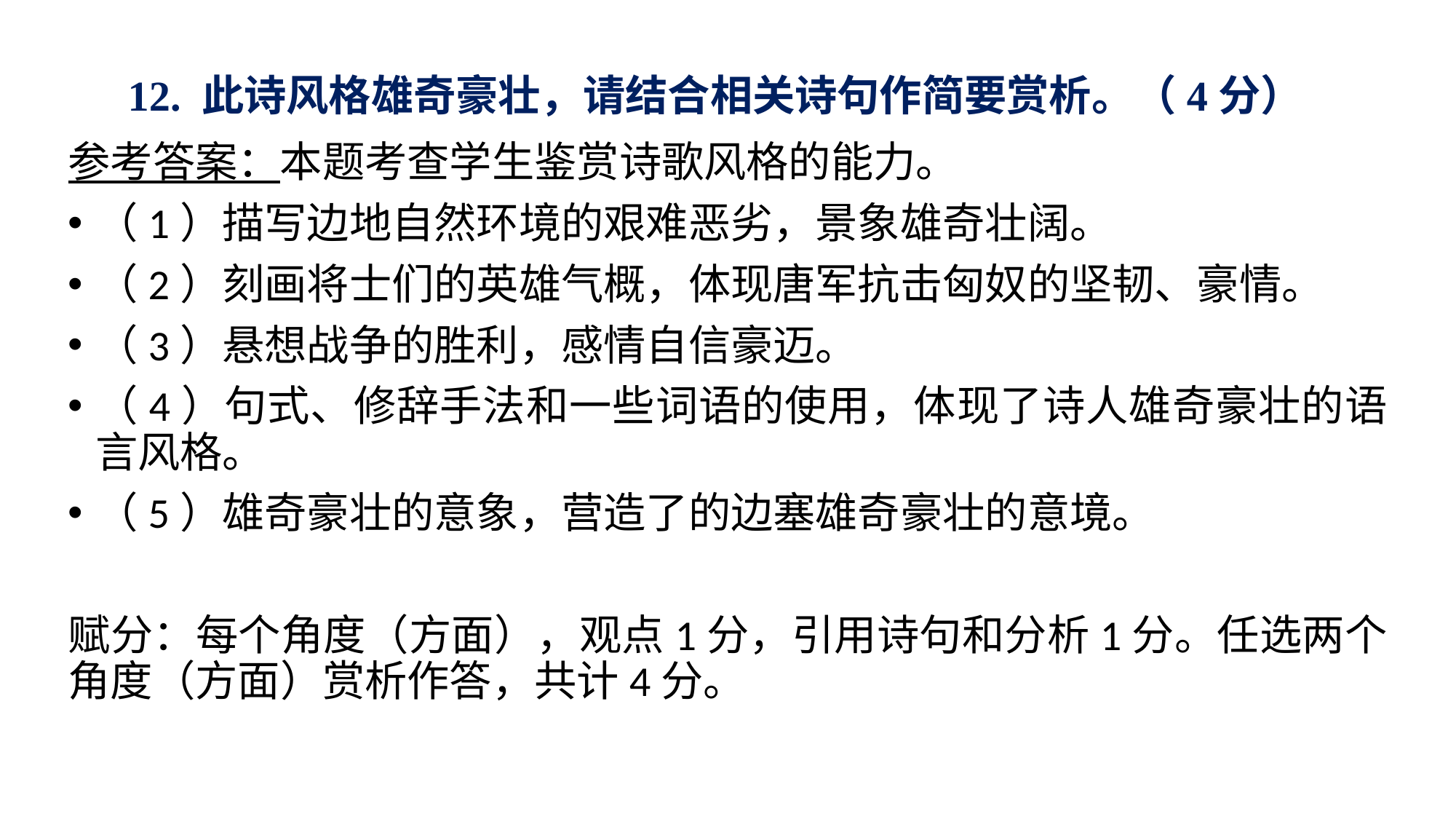

12. 此诗风格雄奇豪壮，请结合相关诗句作简要赏析。（4分）
参考答案：本题考查学生鉴赏诗歌风格的能力。
（1）描写边地自然环境的艰难恶劣，景象雄奇壮阔。
（2）刻画将士们的英雄气概，体现唐军抗击匈奴的坚韧、豪情。
（3）悬想战争的胜利，感情自信豪迈。
（4）句式、修辞手法和一些词语的使用，体现了诗人雄奇豪壮的语言风格。
（5）雄奇豪壮的意象，营造了的边塞雄奇豪壮的意境。

赋分：每个角度（方面），观点1分，引用诗句和分析1分。任选两个角度（方面）赏析作答，共计4分。